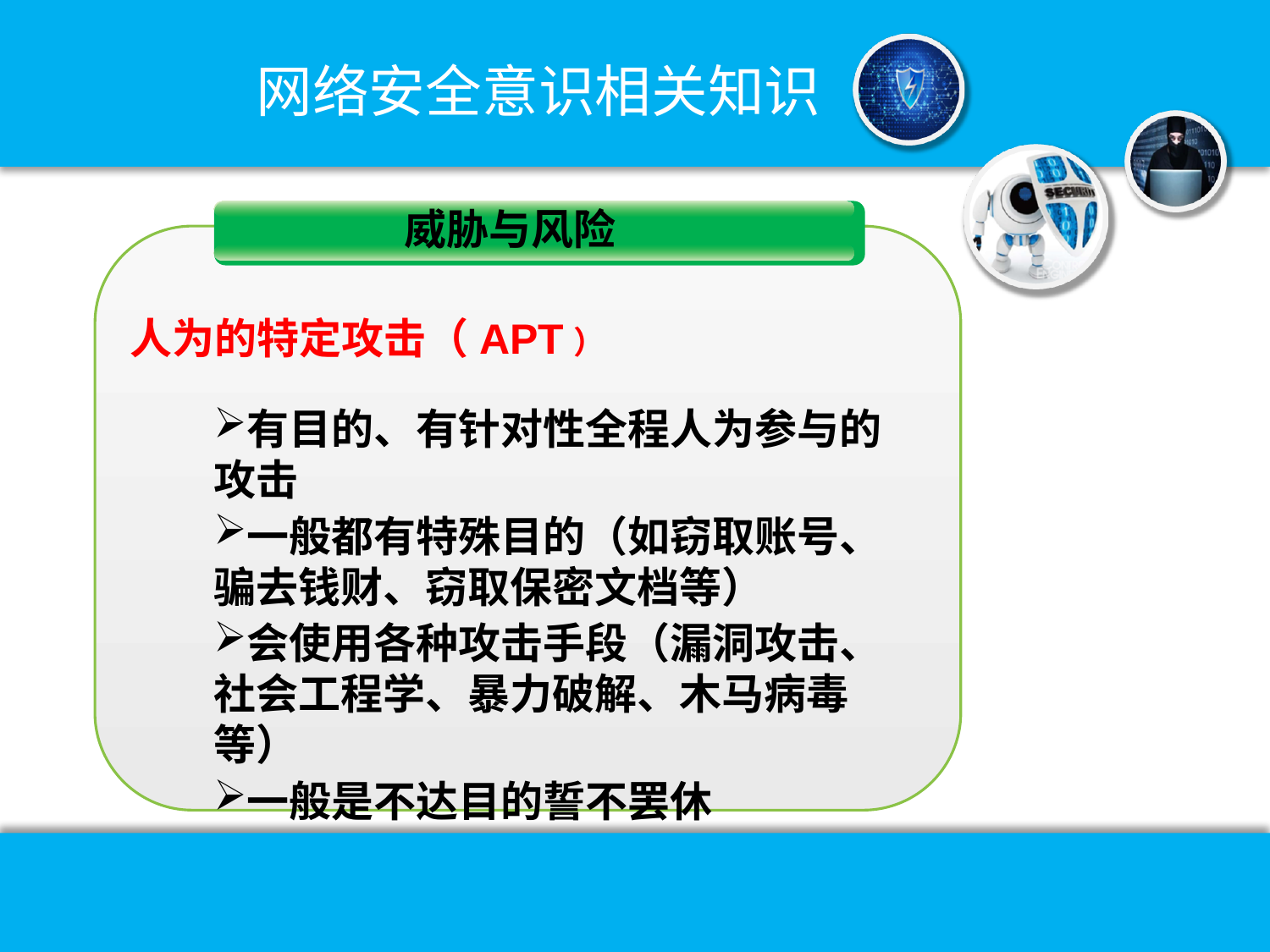

网络安全意识相关知识
威胁与风险

人为的特定攻击（APT）

有目的、有针对性全程人为参与的攻击
一般都有特殊目的（如窃取账号、骗去钱财、窃取保密文档等）
会使用各种攻击手段（漏洞攻击、社会工程学、暴力破解、木马病毒等）
一般是不达目的誓不罢休